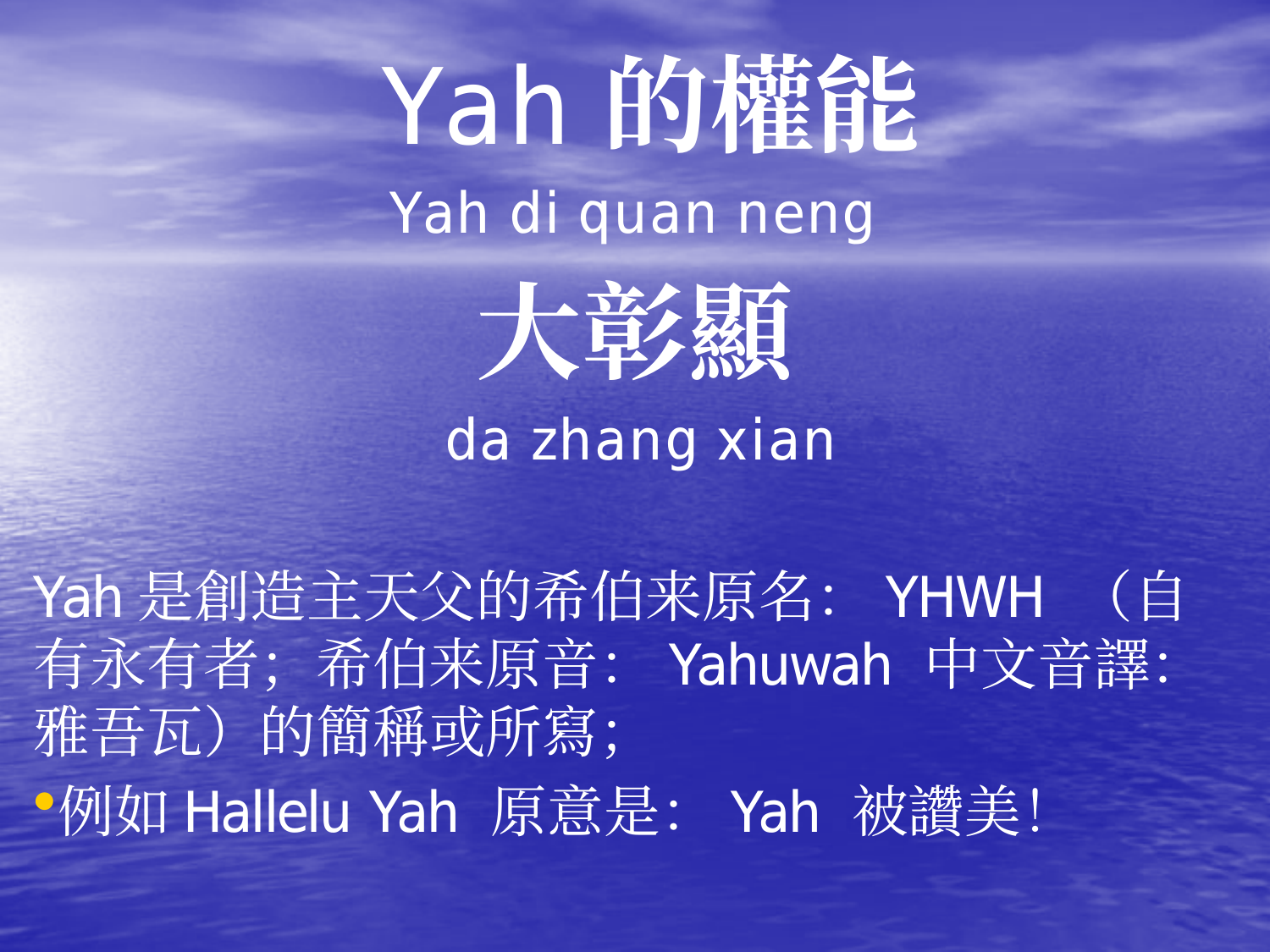

Yah的權能
Yah di quan neng
大彰顯
 da zhang xian

Yah是創造主天父的希伯来原名：YHWH （自有永有者；希伯来原音：Yahuwah 中文音譯：雅吾瓦）的簡稱或所寫；
例如Hallelu Yah 原意是：Yah 被讚美！